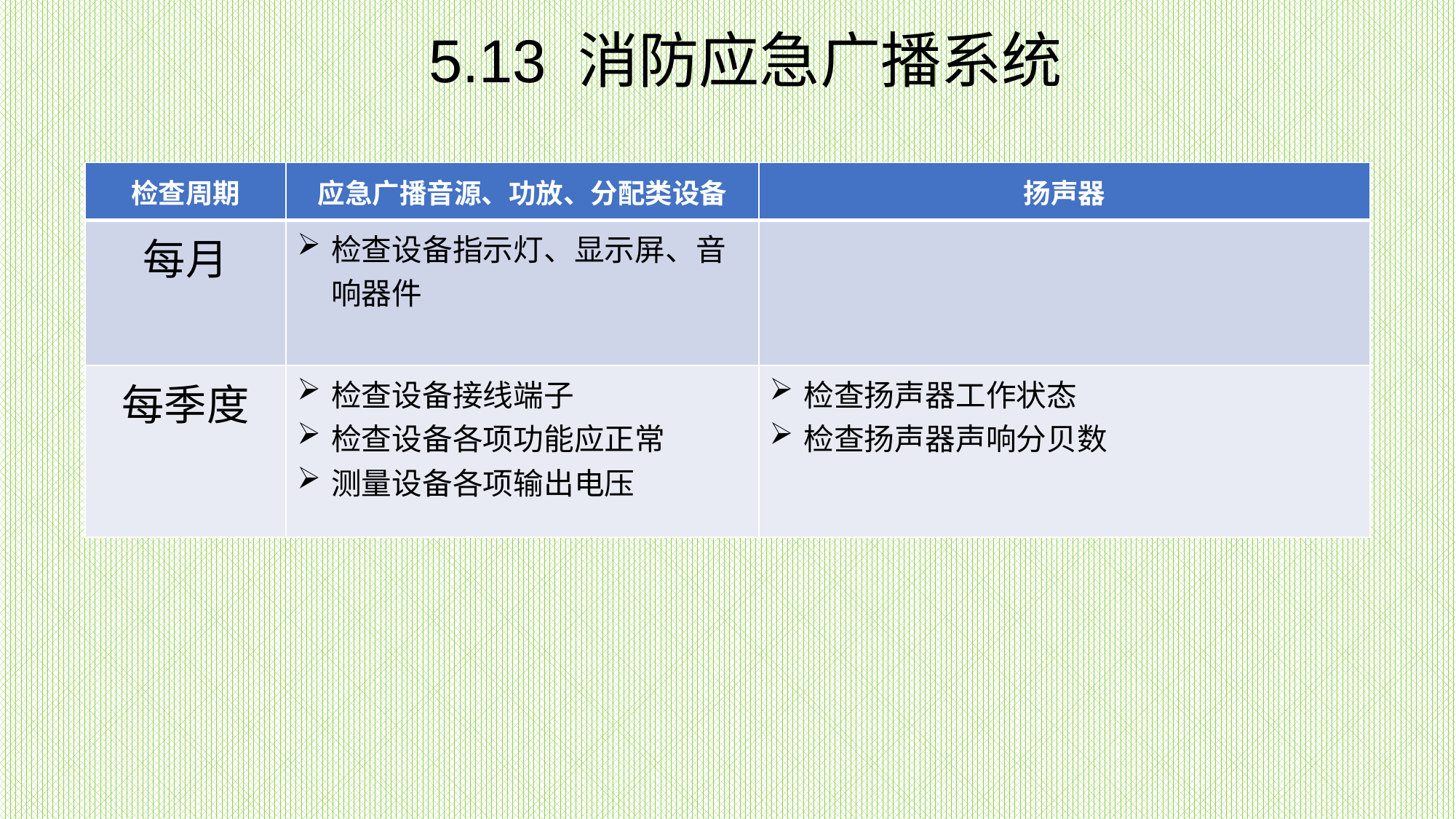

5.13 消防应急广播系统
| 检查周期 | 应急广播音源、功放、分配类设备 | 扬声器 |
| --- | --- | --- |
| 每月 | 检查设备指示灯、显示屏、音响器件 |  |
| 每季度 | 检查设备接线端子 检查设备各项功能应正常 测量设备各项输出电压 | 检查扬声器工作状态 检查扬声器声响分贝数 |